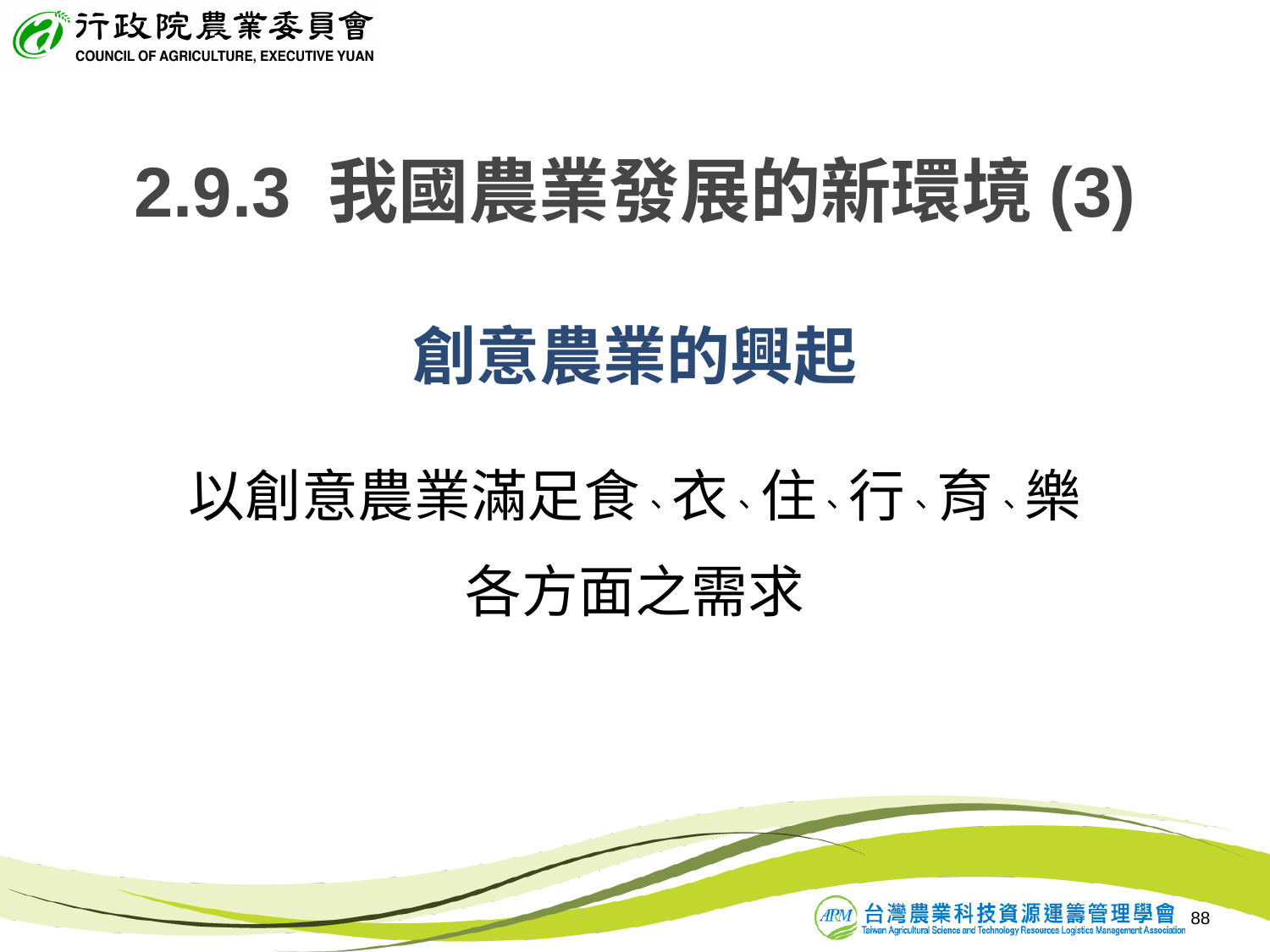

2.9.3 我國農業發展的新環境(3)
創意農業的興起
以創意農業滿足食、衣、住、行、育、樂
各方面之需求
88